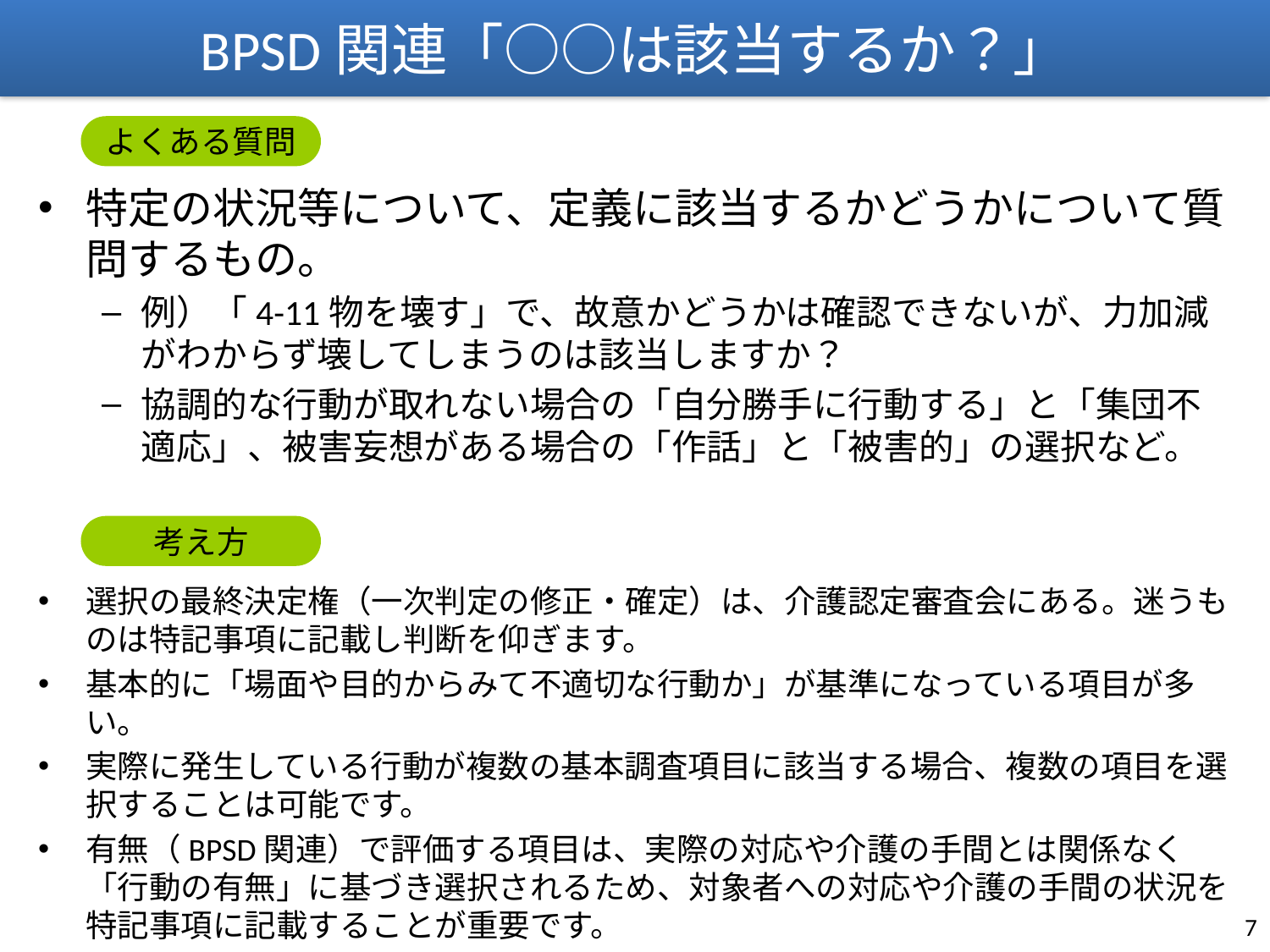

BPSD関連「○○は該当するか？」

特定の状況等について、定義に該当するかどうかについて質問するもの。
例）「4-11物を壊す」で、故意かどうかは確認できないが、力加減がわからず壊してしまうのは該当しますか？
協調的な行動が取れない場合の「自分勝手に行動する」と「集団不適応」、被害妄想がある場合の「作話」と「被害的」の選択など。

選択の最終決定権（一次判定の修正・確定）は、介護認定審査会にある。迷うものは特記事項に記載し判断を仰ぎます。
基本的に「場面や目的からみて不適切な行動か」が基準になっている項目が多い。
実際に発生している行動が複数の基本調査項目に該当する場合、複数の項目を選択することは可能です。
有無（BPSD関連）で評価する項目は、実際の対応や介護の手間とは関係なく「行動の有無」に基づき選択されるため、対象者への対応や介護の手間の状況を特記事項に記載することが重要です。
よくある質問
考え方
7